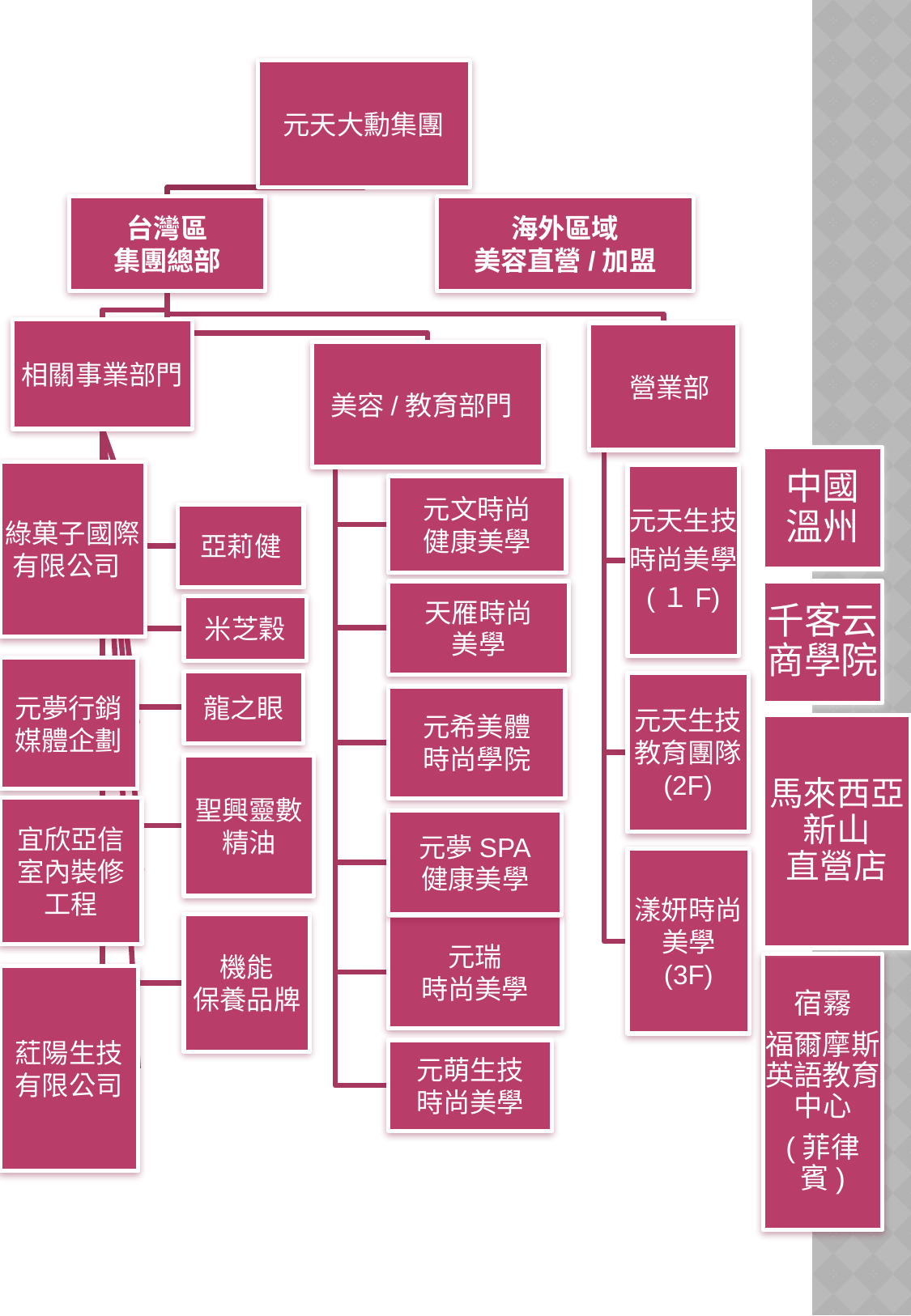

元天大勳集團
台灣區
集團總部
相關事業部門
綠菓子國際
有限公司
亞莉健
米芝穀
龍之眼
元夢行銷
媒體企劃
宜欣亞信
室內裝修
工程
葒陽生技
有限公司
聖興靈數
精油
機能
保養品牌
美容/教育部門
元文時尚
健康美學
天雁時尚
美學
元希美體
時尚學院
元瑞
時尚美學
元萌生技
時尚美學
元夢SPA
健康美學
 營業部
元天生技
時尚美學
(１F)
元天生技
教育團隊
(2F)
漾妍時尚
美學
(3F)
海外區域
美容直營/加盟
宿霧
福爾摩斯英語教育中心
(菲律賓)

中國
溫州

千客云
商學院

馬來西亞
新山
直營店